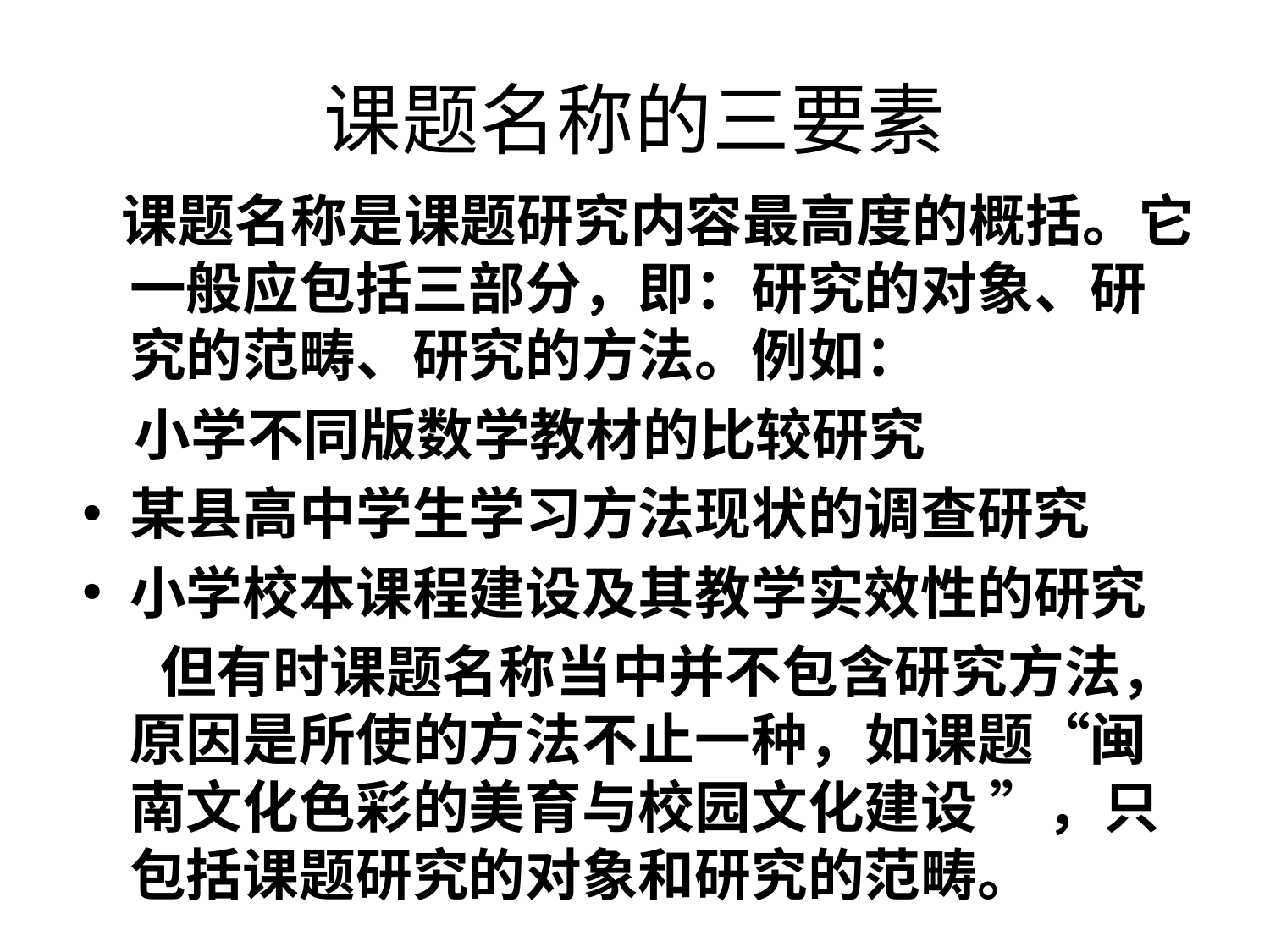

# 课题名称的三要素
  课题名称是课题研究内容最高度的概括。它一般应包括三部分，即：研究的对象、研究的范畴、研究的方法。例如：
   小学不同版数学教材的比较研究
某县高中学生学习方法现状的调查研究
小学校本课程建设及其教学实效性的研究
     但有时课题名称当中并不包含研究方法，原因是所使的方法不止一种，如课题“闽南文化色彩的美育与校园文化建设 ”，只包括课题研究的对象和研究的范畴。